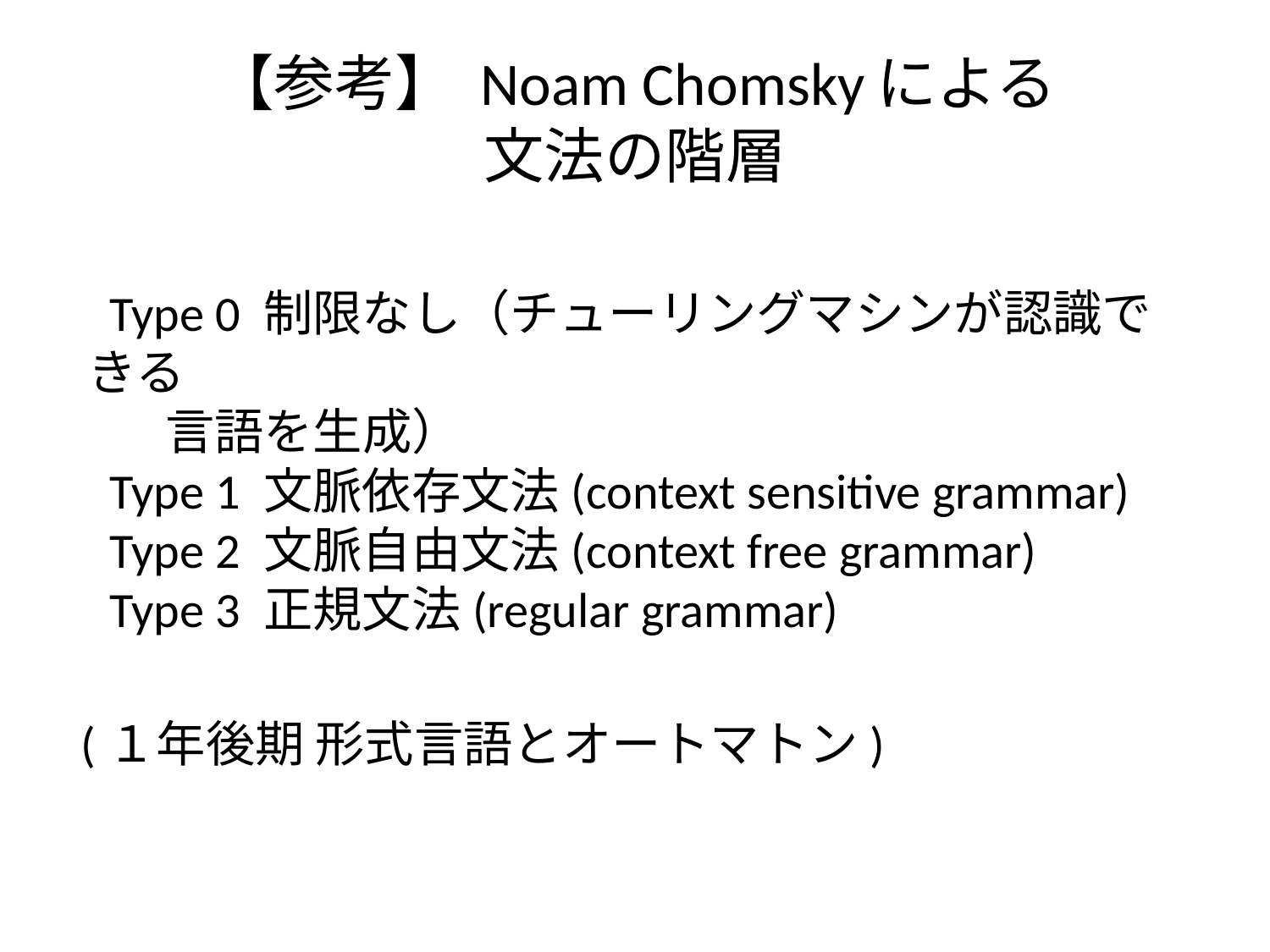

# 【参考】 Noam Chomskyによる 文法の階層
  Type 0 制限なし（チューリングマシンが認識できる
      言語を生成）
  Type 1 文脈依存文法(context sensitive grammar)
  Type 2 文脈自由文法(context free grammar)
  Type 3 正規文法(regular grammar)
(１年後期 形式言語とオートマトン)